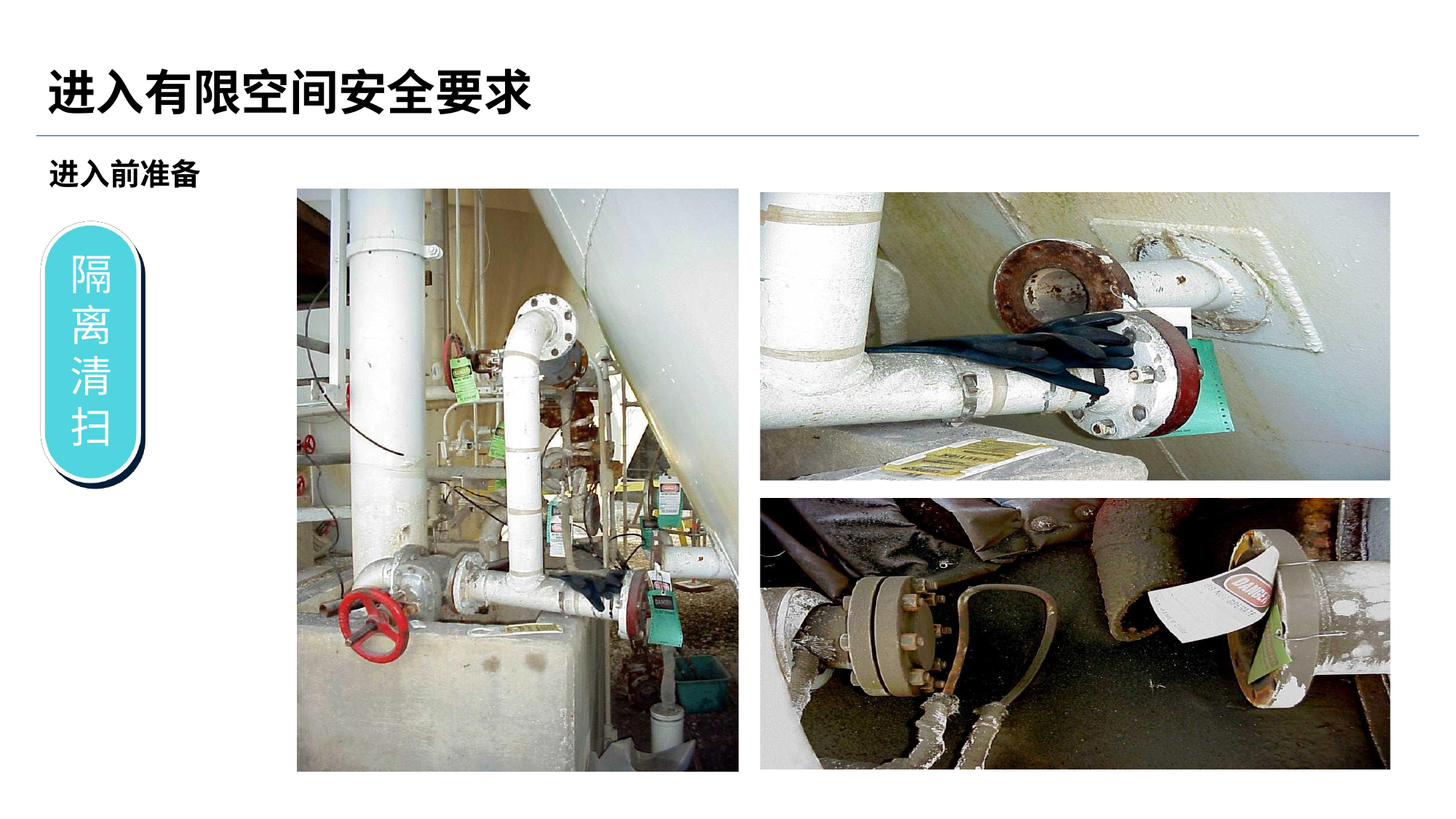

# 进入有限空间安全要求
进入前准备

隔 离 清 扫

33